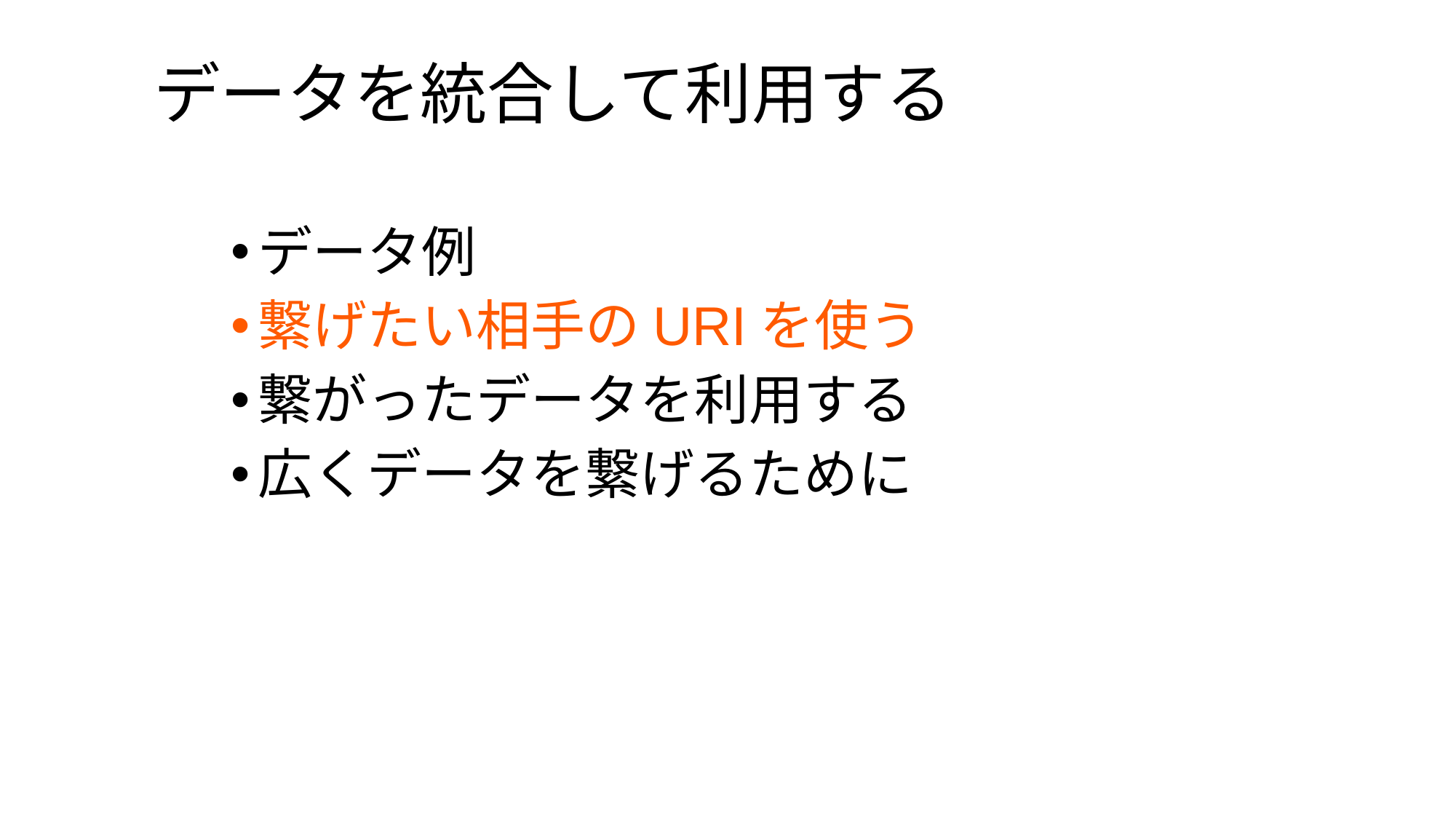

# データを統合して利用する
データ例
繋げたい相手のURIを使う
繋がったデータを利用する
広くデータを繋げるために